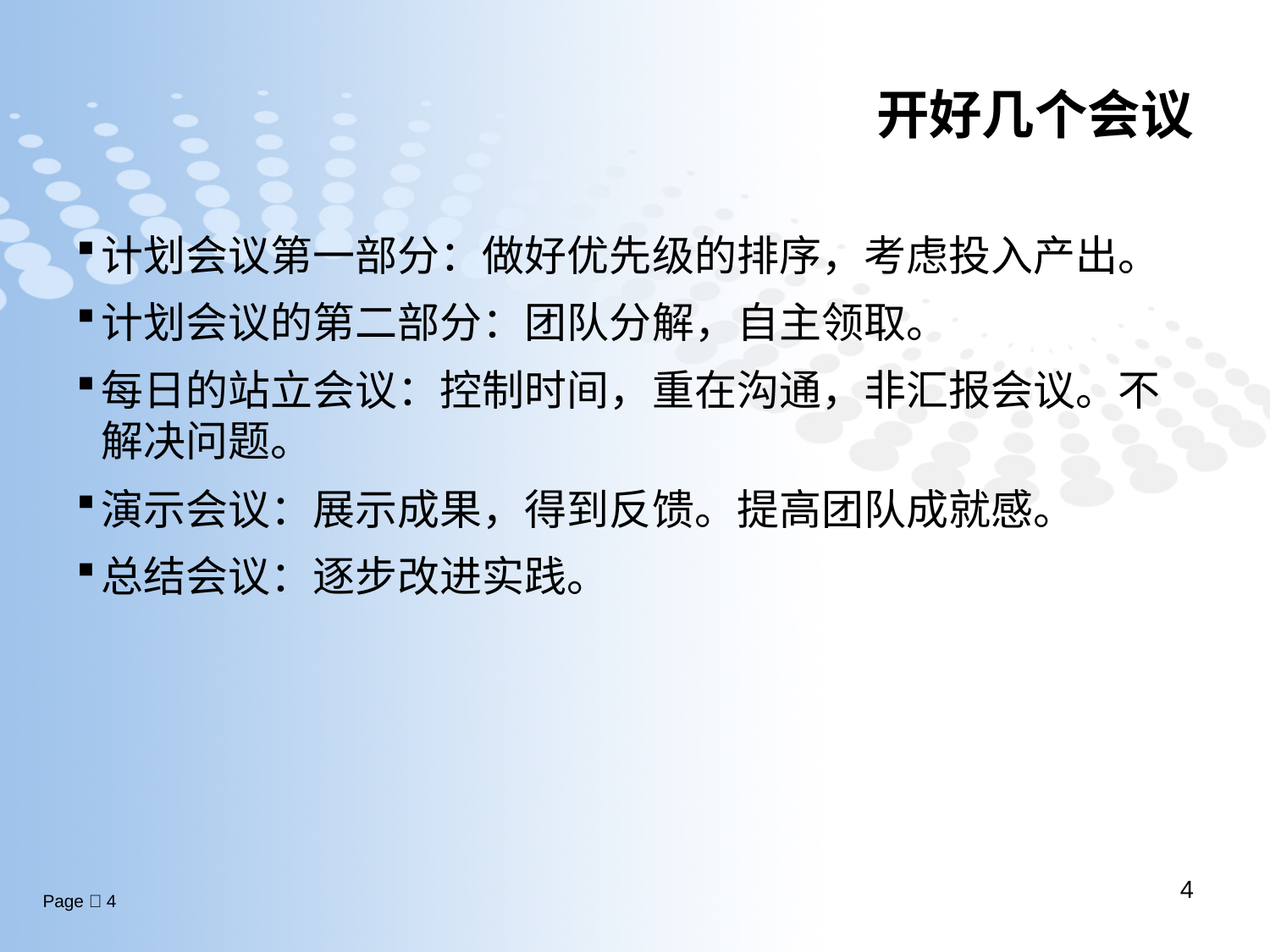

# 开好几个会议
计划会议第一部分：做好优先级的排序，考虑投入产出。
计划会议的第二部分：团队分解，自主领取。
每日的站立会议：控制时间，重在沟通，非汇报会议。不解决问题。
演示会议：展示成果，得到反馈。提高团队成就感。
总结会议：逐步改进实践。
4